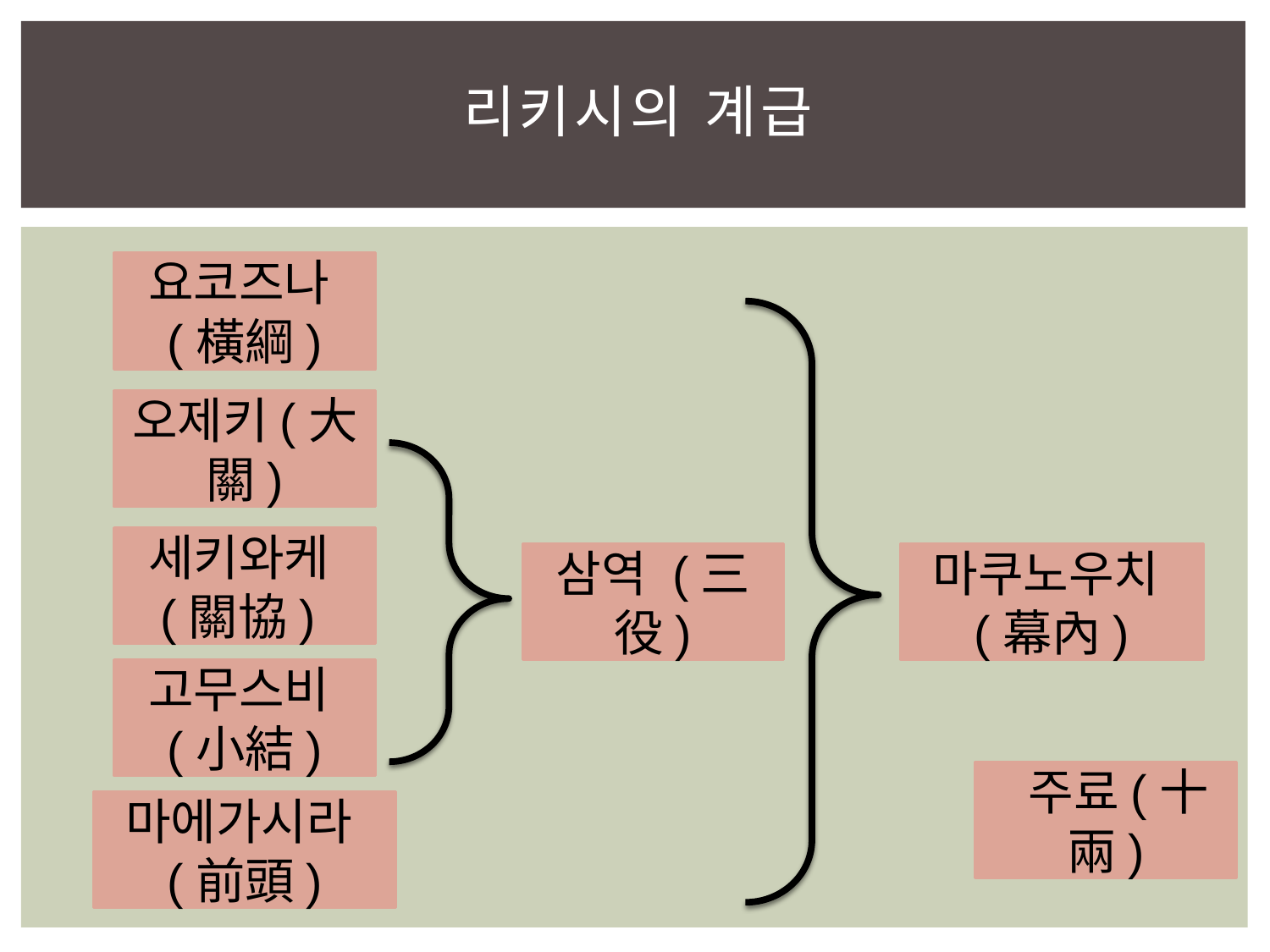

# 리키시의 계급
요코즈나(橫綱)

오제키(大關)

세키와케(關協)
삼역 (三役)
마쿠노우치(幕內)
고무스비(小結)
 주료(十兩)
마에가시라(前頭)